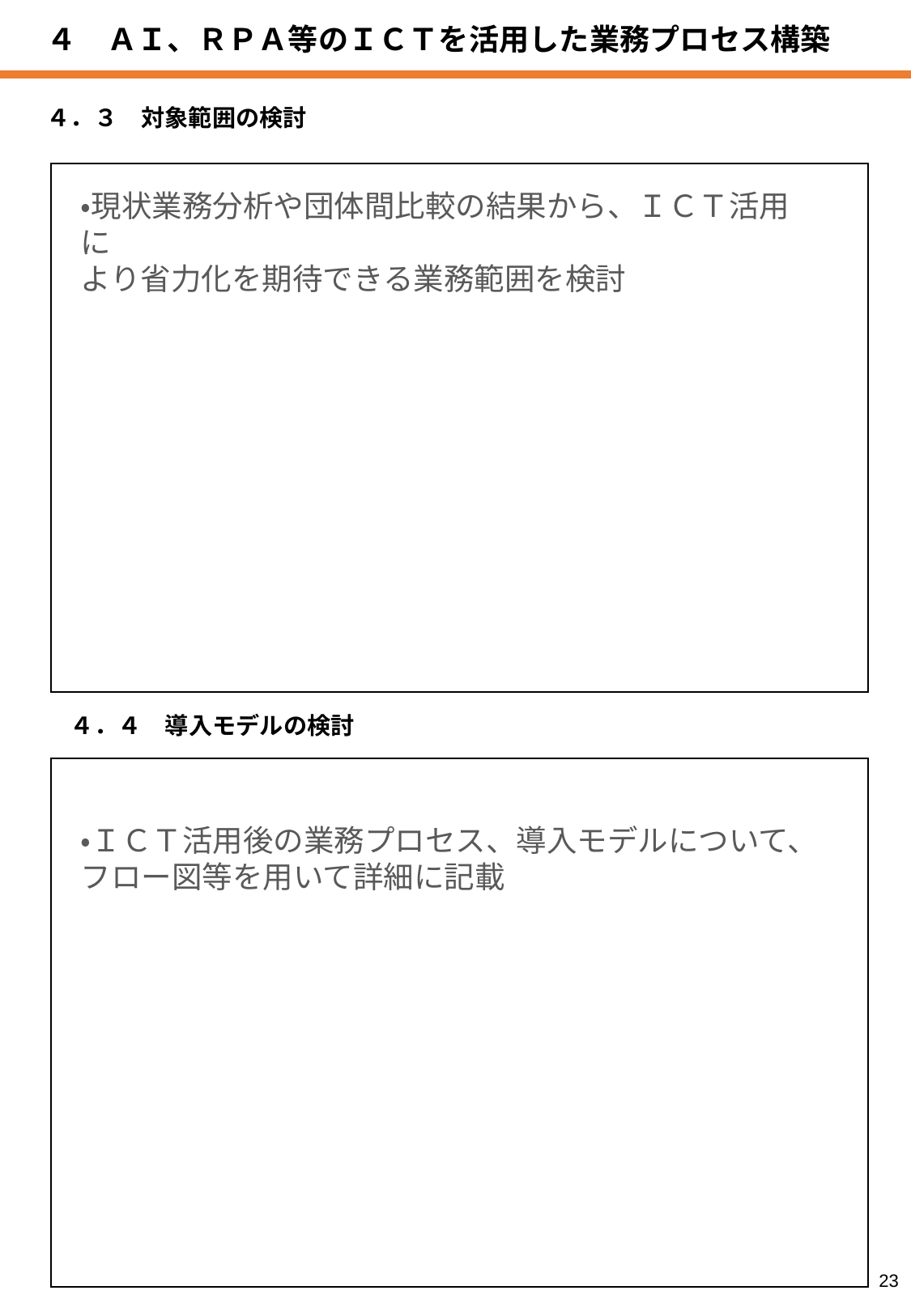

４　ＡＩ、ＲＰＡ等のＩＣＴを活用した業務プロセス構築
４．３　対象範囲の検討
|  |
| --- |
・現状業務分析や団体間比較の結果から、ＩＣＴ活用に
より省力化を期待できる業務範囲を検討
４．４　導入モデルの検討
|  |
| --- |
・ＩＣＴ活用後の業務プロセス、導入モデルについて、
フロー図等を用いて詳細に記載
23